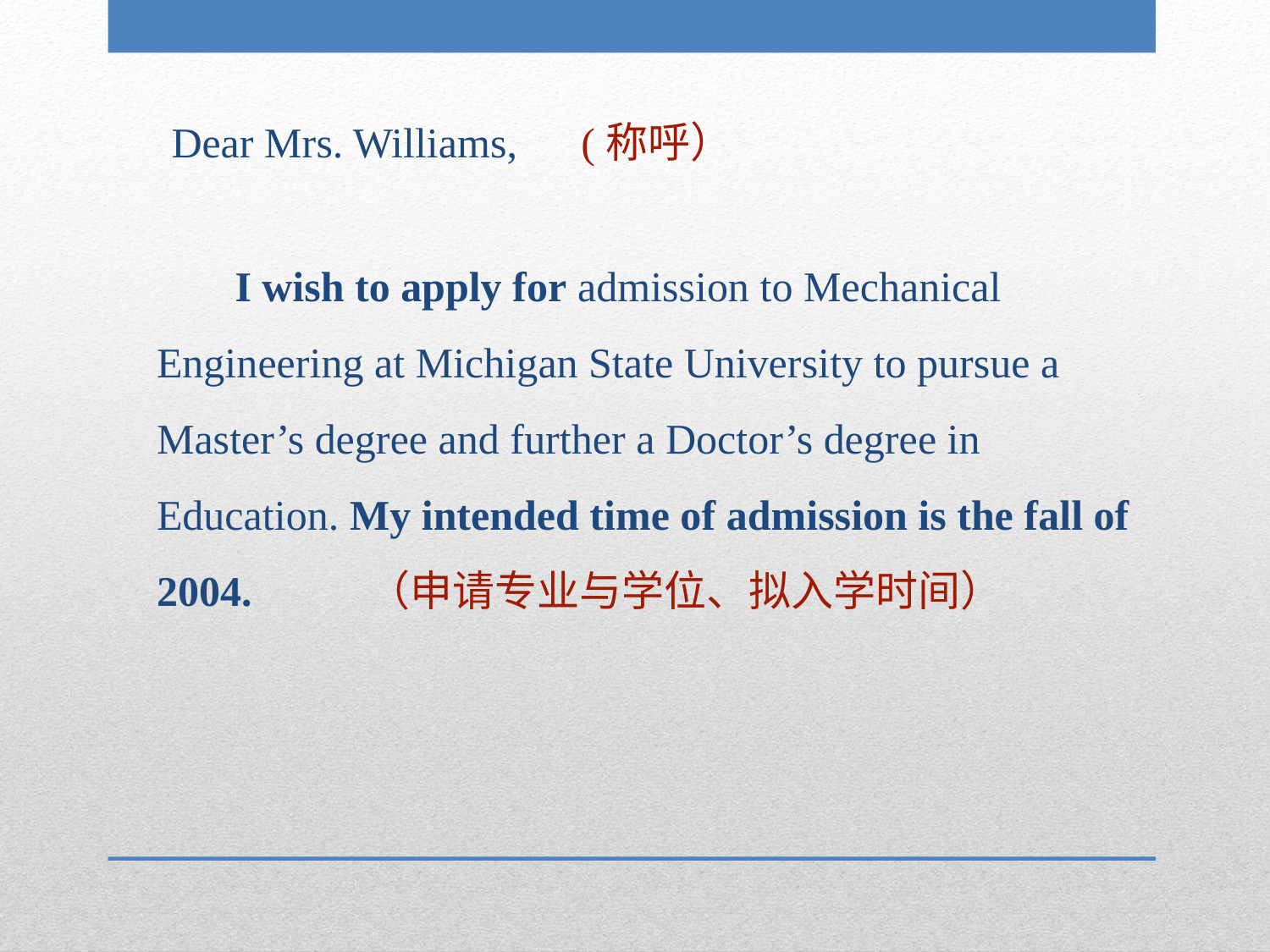

Dear Mrs. Williams,      (称呼）

           I wish to apply for admission to Mechanical Engineering at Michigan State University to pursue a Master’s degree and further a Doctor’s degree in Education. My intended time of admission is the fall of 2004.          （申请专业与学位、拟入学时间）